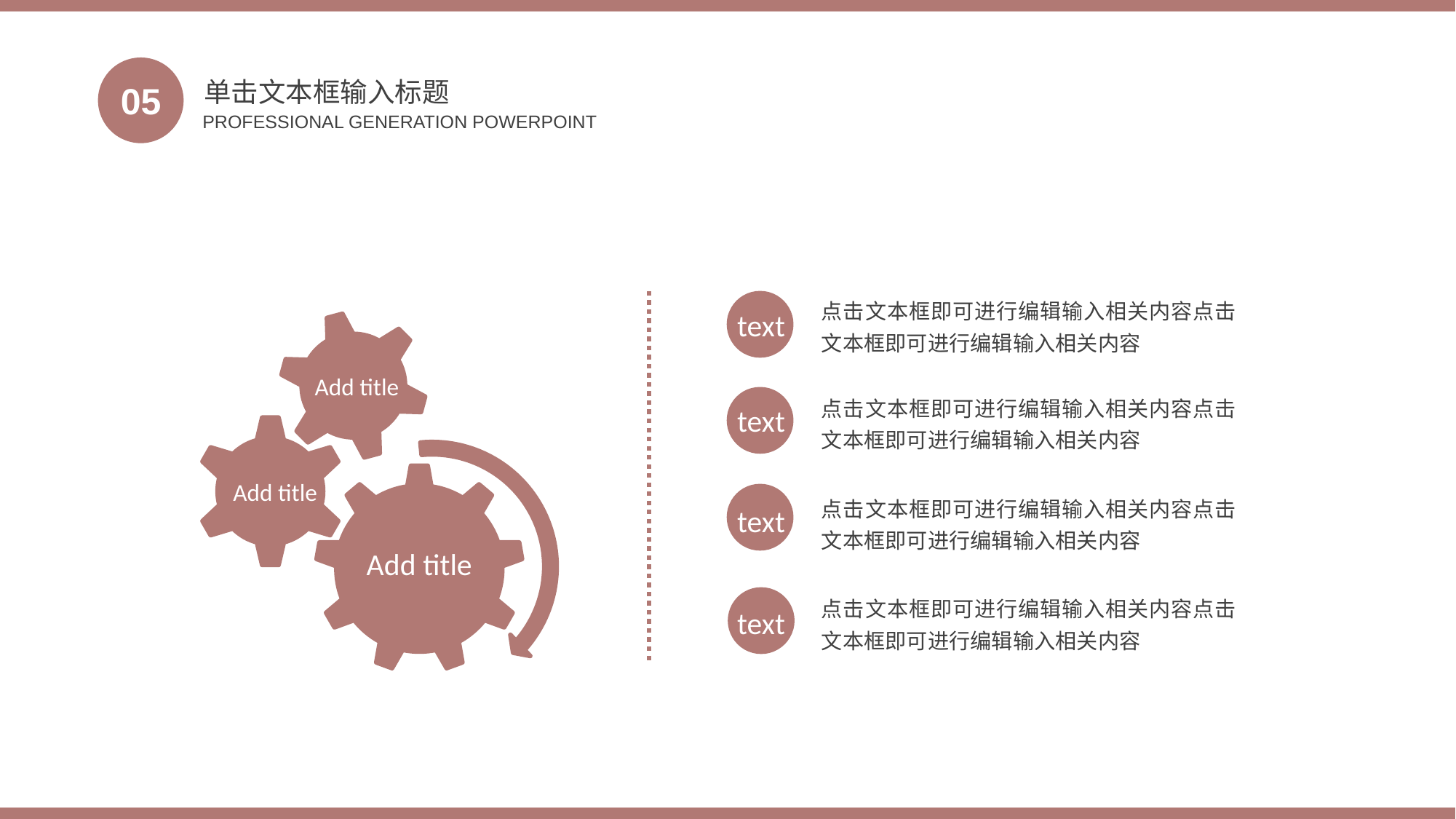

单击文本框输入标题

05
PROFESSIONAL GENERATION POWERPOINT
点击文本框即可进行编辑输入相关内容点击文本框即可进行编辑输入相关内容

text
Add title
点击文本框即可进行编辑输入相关内容点击文本框即可进行编辑输入相关内容

text

Add title
点击文本框即可进行编辑输入相关内容点击文本框即可进行编辑输入相关内容

text
Add title
点击文本框即可进行编辑输入相关内容点击文本框即可进行编辑输入相关内容

text